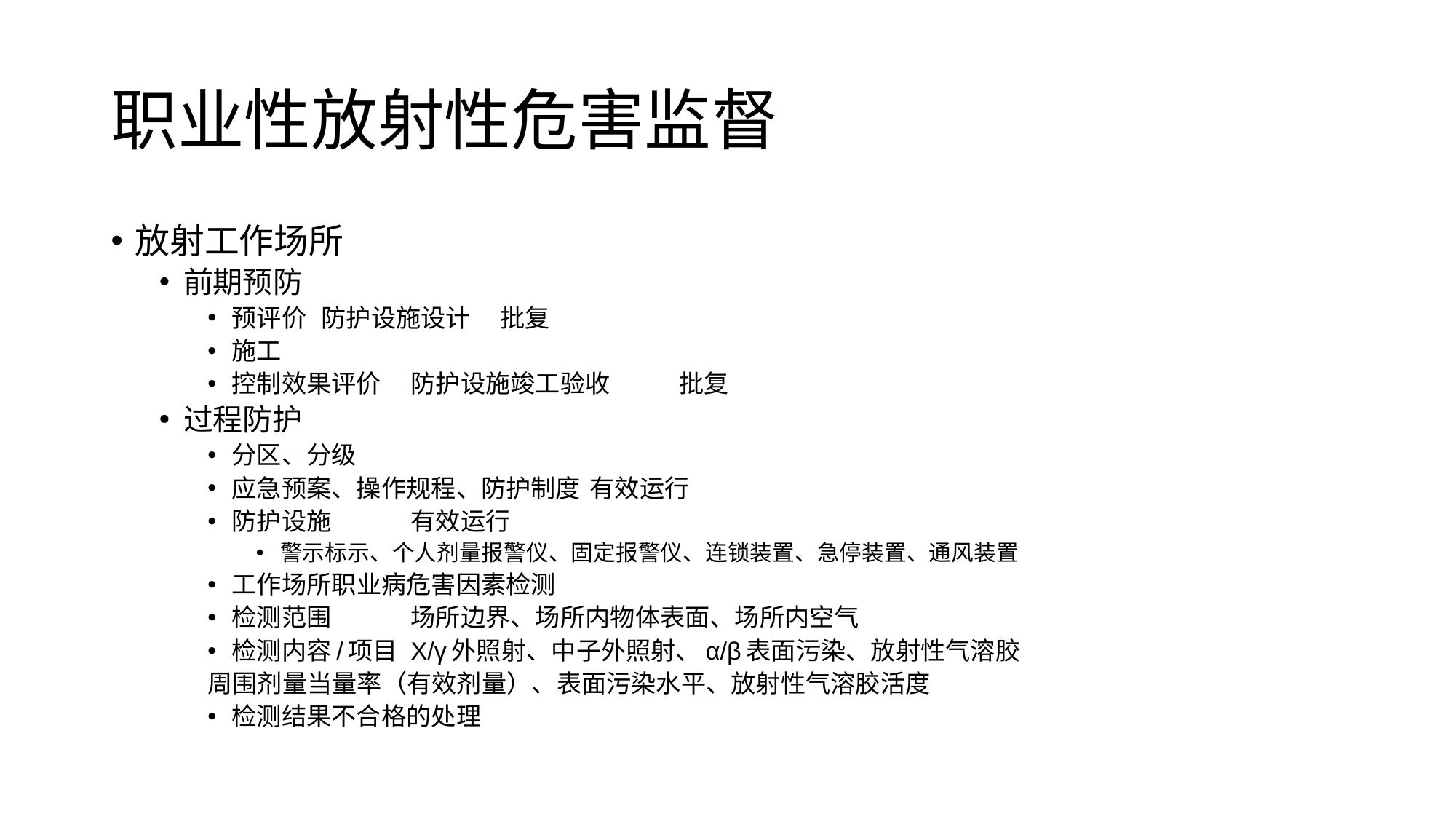

# 职业性放射性危害监督
放射工作场所
前期预防
预评价		防护设施设计		批复
施工
控制效果评价		防护设施竣工验收	批复
过程防护
分区、分级
应急预案、操作规程、防护制度		有效运行
防护设施				有效运行
警示标示、个人剂量报警仪、固定报警仪、连锁装置、急停装置、通风装置
工作场所职业病危害因素检测
检测范围	场所边界、场所内物体表面、场所内空气
检测内容/项目	X/γ外照射、中子外照射、α/β表面污染、放射性气溶胶
		周围剂量当量率（有效剂量）、表面污染水平、放射性气溶胶活度
检测结果不合格的处理